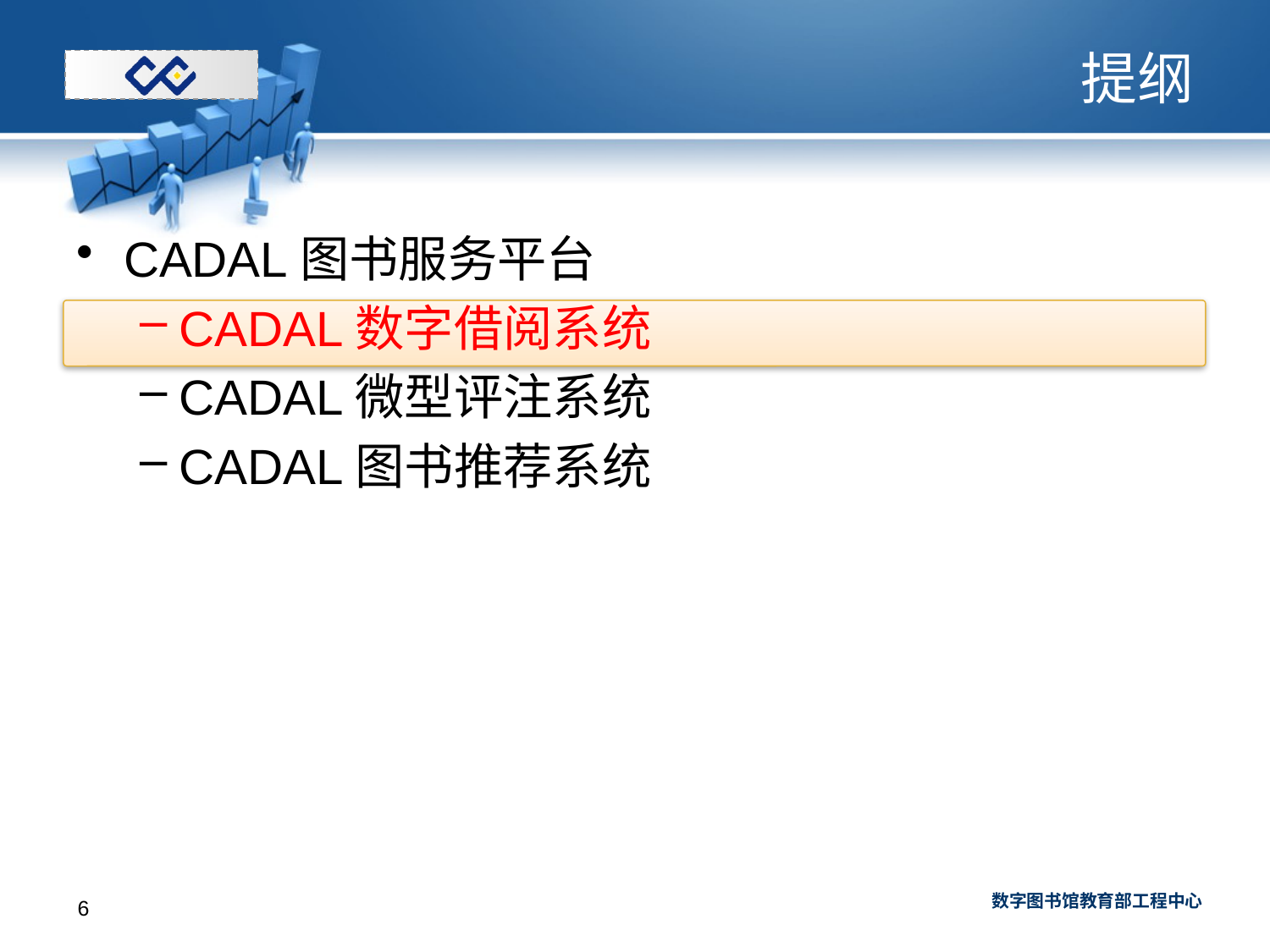

# 提纲
CADAL图书服务平台
CADAL数字借阅系统
CADAL微型评注系统
CADAL图书推荐系统

6